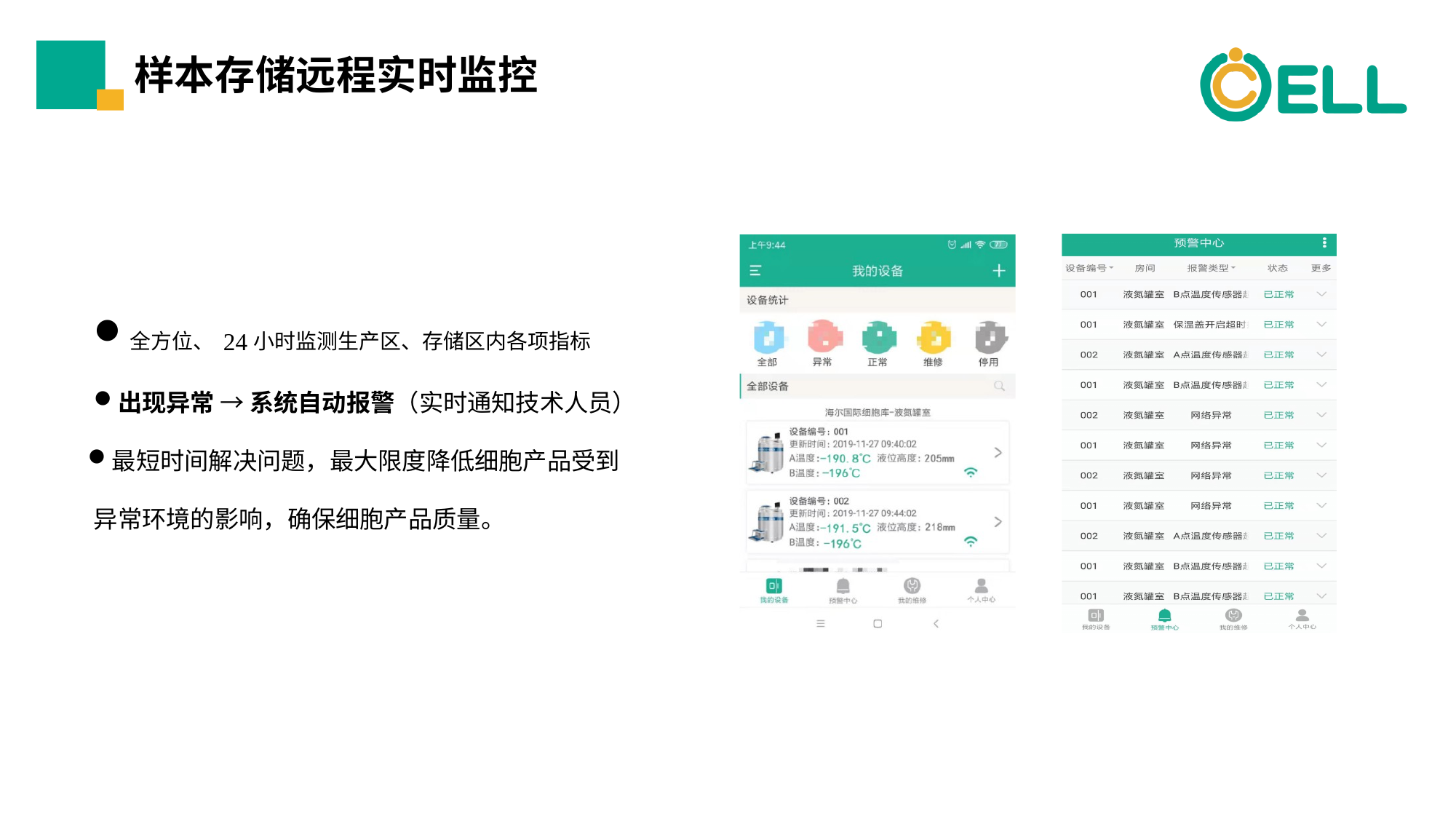

# 样本存储远程实时监控

全⽅位、24⼩时监测⽣产区、存储区内各项指标

出现异常 → 系统⾃动报警（实时通知技术⼈员）
最短时间解决问题，最⼤限度降低细胞产品受到 异常环境的影响，确保细胞产品质量。